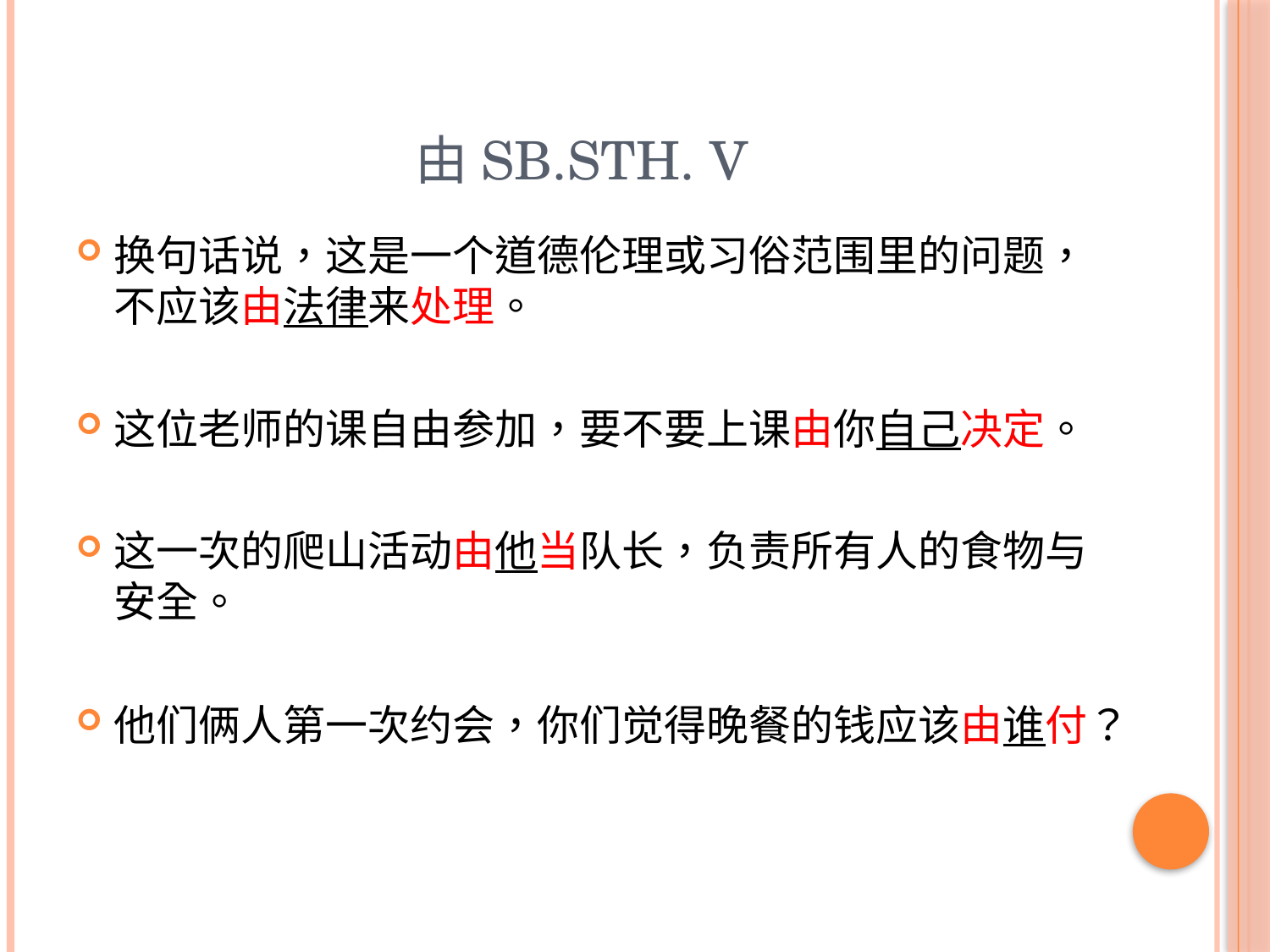

# 由sb.sth. V
换句话说，这是一个道德伦理或习俗范围里的问题，不应该由法律来处理。

这位老师的课自由参加，要不要上课由你自己决定。

这一次的爬山活动由他当队长，负责所有人的食物与安全。

他们俩人第一次约会，你们觉得晚餐的钱应该由谁付？